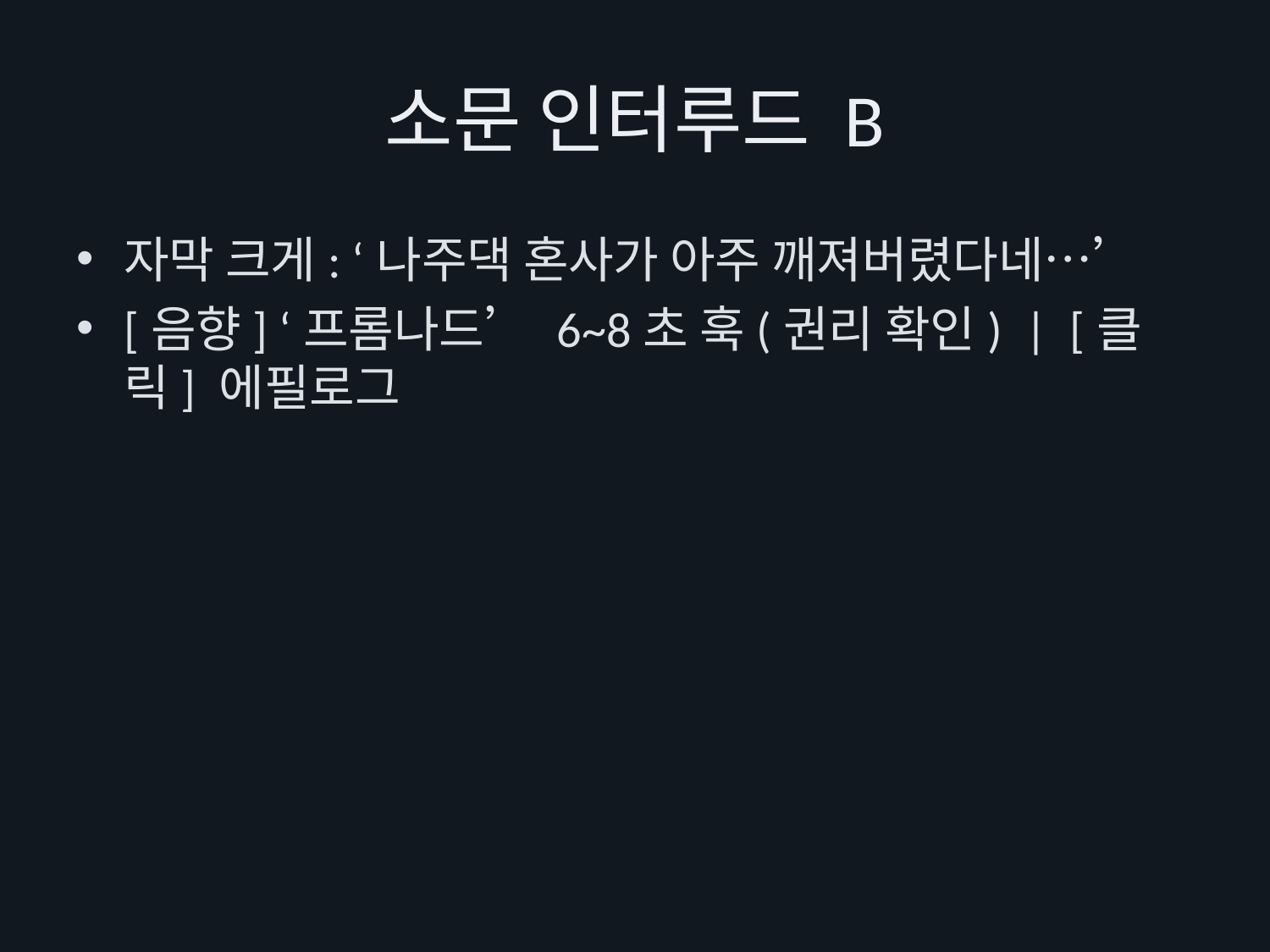

# 소문 인터루드 B
자막 크게: ‘나주댁 혼사가 아주 깨져버렸다네…’
[음향] ‘프롬나드’ 6~8초 훅(권리 확인)  |  [클릭] 에필로그